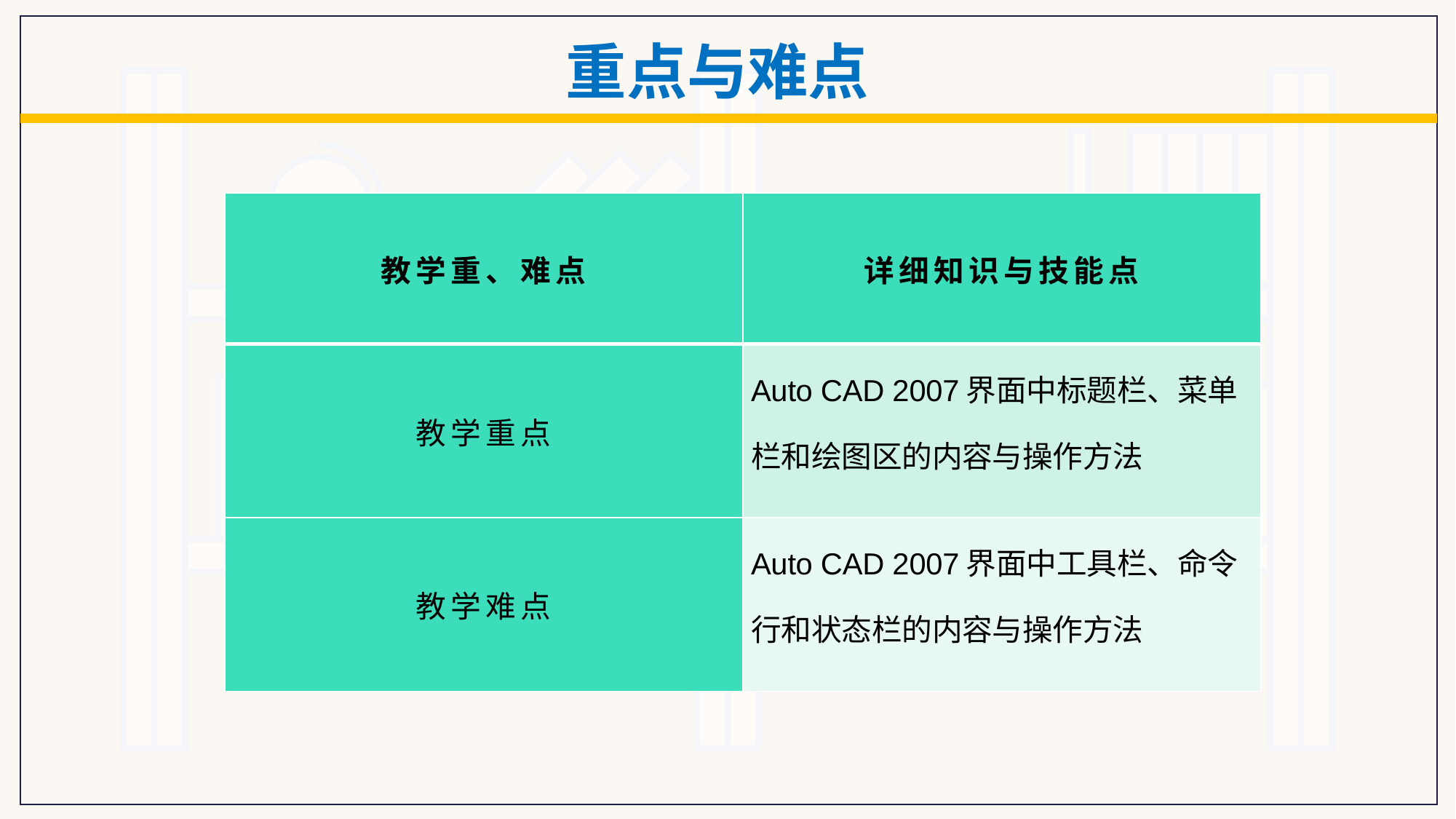

重点与难点

| 教学重、难点 | 详细知识与技能点 |
| --- | --- |
| 教学重点 | Auto CAD 2007界面中标题栏、菜单栏和绘图区的内容与操作方法 |
| 教学难点 | Auto CAD 2007界面中工具栏、命令行和状态栏的内容与操作方法 |